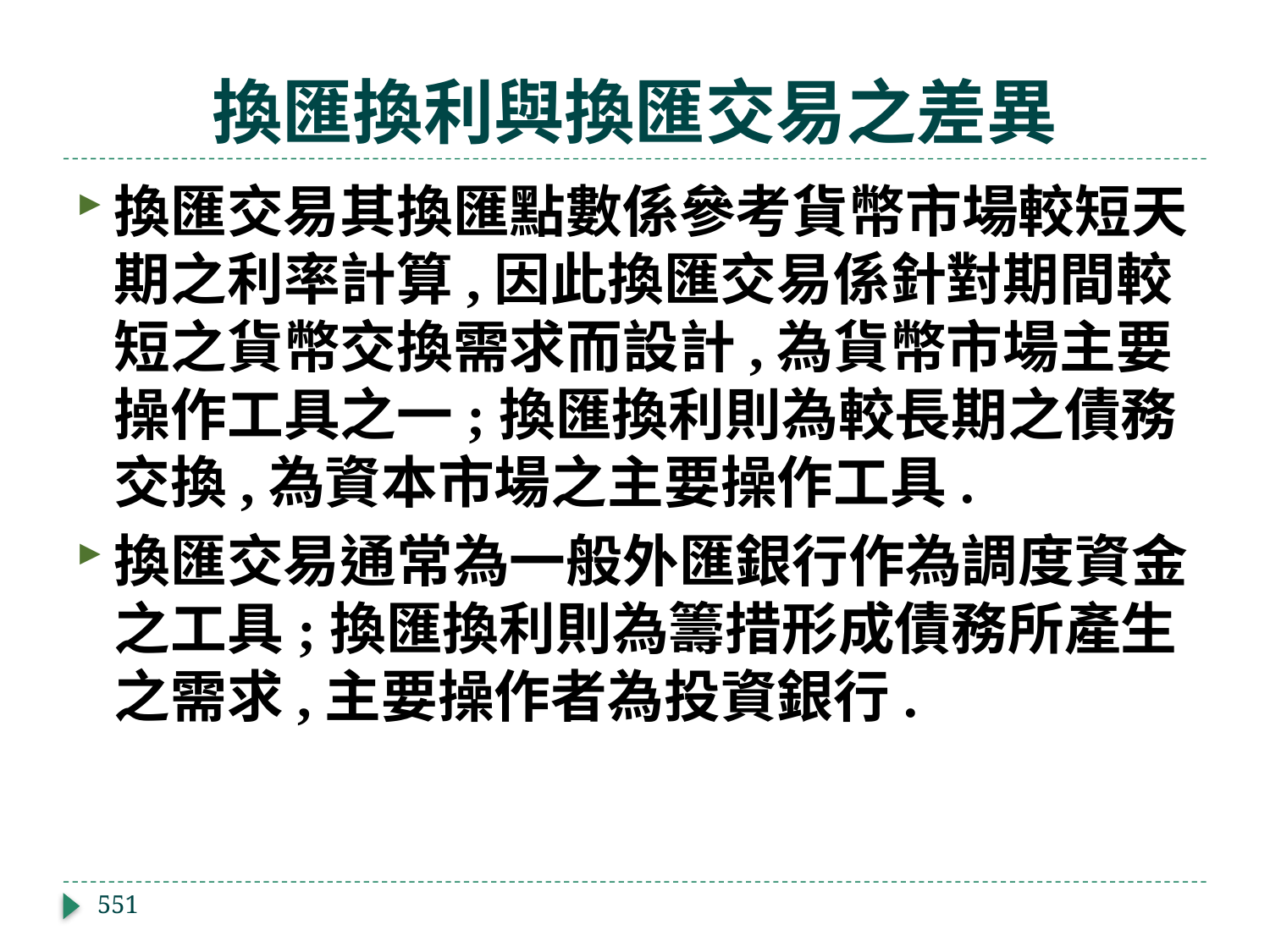

# 換匯換利與換匯交易之差異
換匯交易其換匯點數係參考貨幣市場較短天期之利率計算,因此換匯交易係針對期間較短之貨幣交換需求而設計,為貨幣市場主要操作工具之一;換匯換利則為較長期之債務交換,為資本市場之主要操作工具.
換匯交易通常為一般外匯銀行作為調度資金之工具;換匯換利則為籌措形成債務所產生之需求,主要操作者為投資銀行.
551